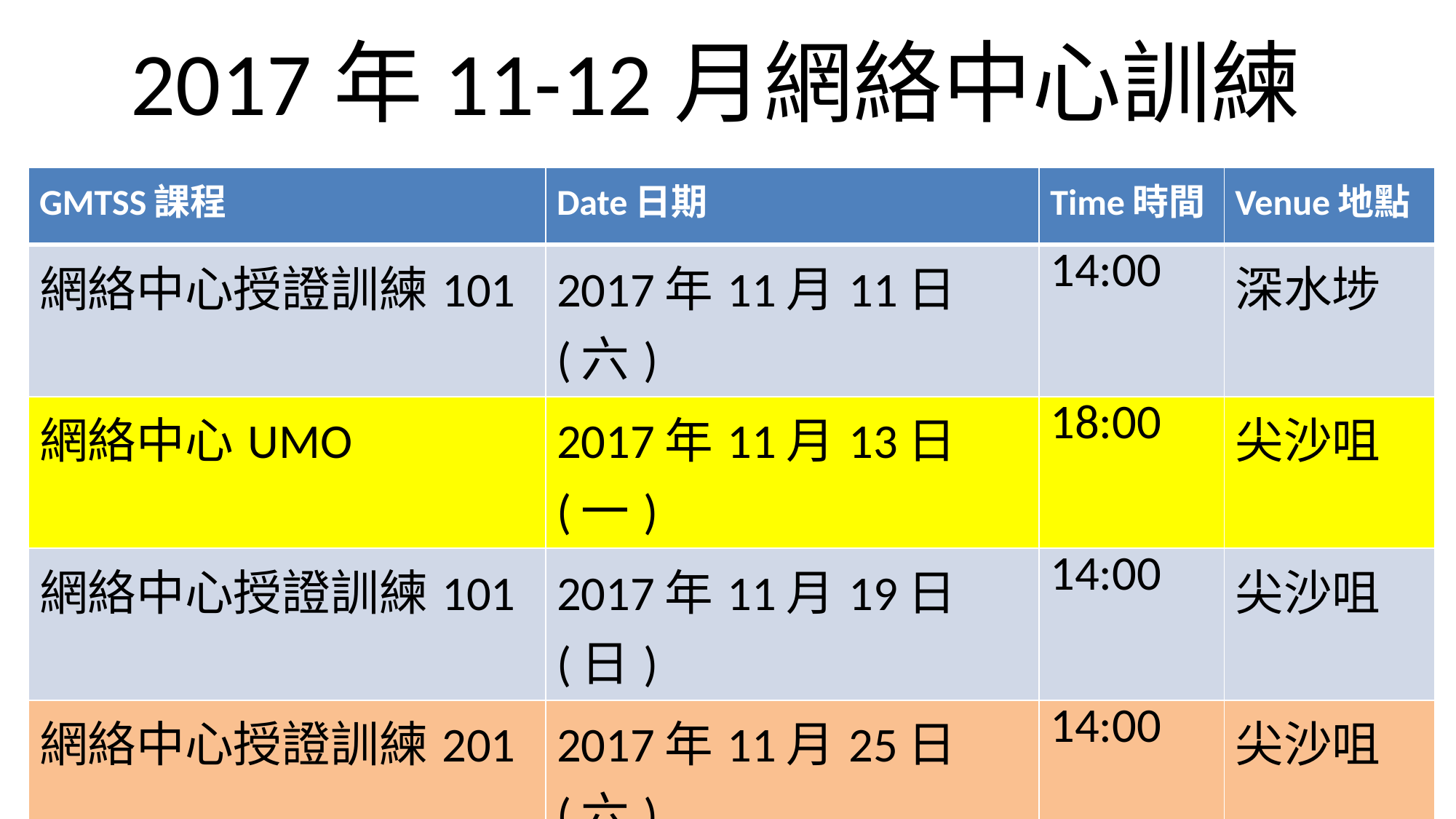

# 2017年11-12月網絡中心訓練
| GMTSS課程 | Date日期 | Time時間 | Venue地點 |
| --- | --- | --- | --- |
| 網絡中心授證訓練101 | 2017年11月11日(六) | 14:00 | 深水埗 |
| 網絡中心UMO | 2017年11月13日(一) | 18:00 | 尖沙咀 |
| 網絡中心授證訓練101 | 2017年11月19日(日) | 14:00 | 尖沙咀 |
| 網絡中心授證訓練201 | 2017年11月25日(六) | 14:00 | 尖沙咀 |
| 網絡中心UMO | 2017年12月01日(五) | 18:00 | 尖沙咀 |
| 網絡中心授證訓練101 | 2017年12月03日(日) | 14:00 | 尖沙咀 |
| 網絡中心授證訓練201 | 2017年12月17日(日) | 14:00 | 尖沙咀 |